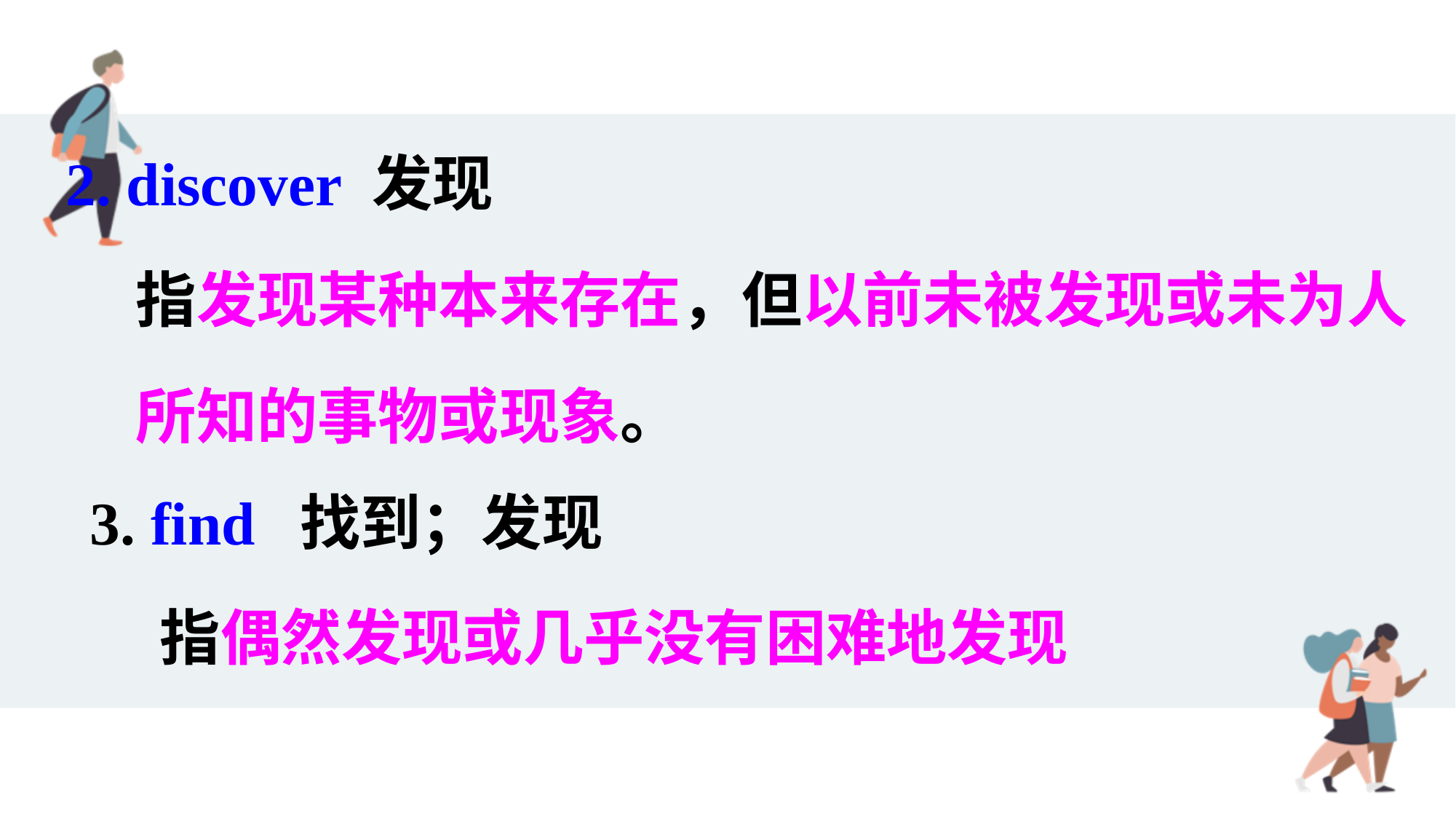

2. discover 发现
    指发现某种本来存在，但以前未被发现或未为人
    所知的事物或现象。
3. find  找到；发现
    指偶然发现或几乎没有困难地发现